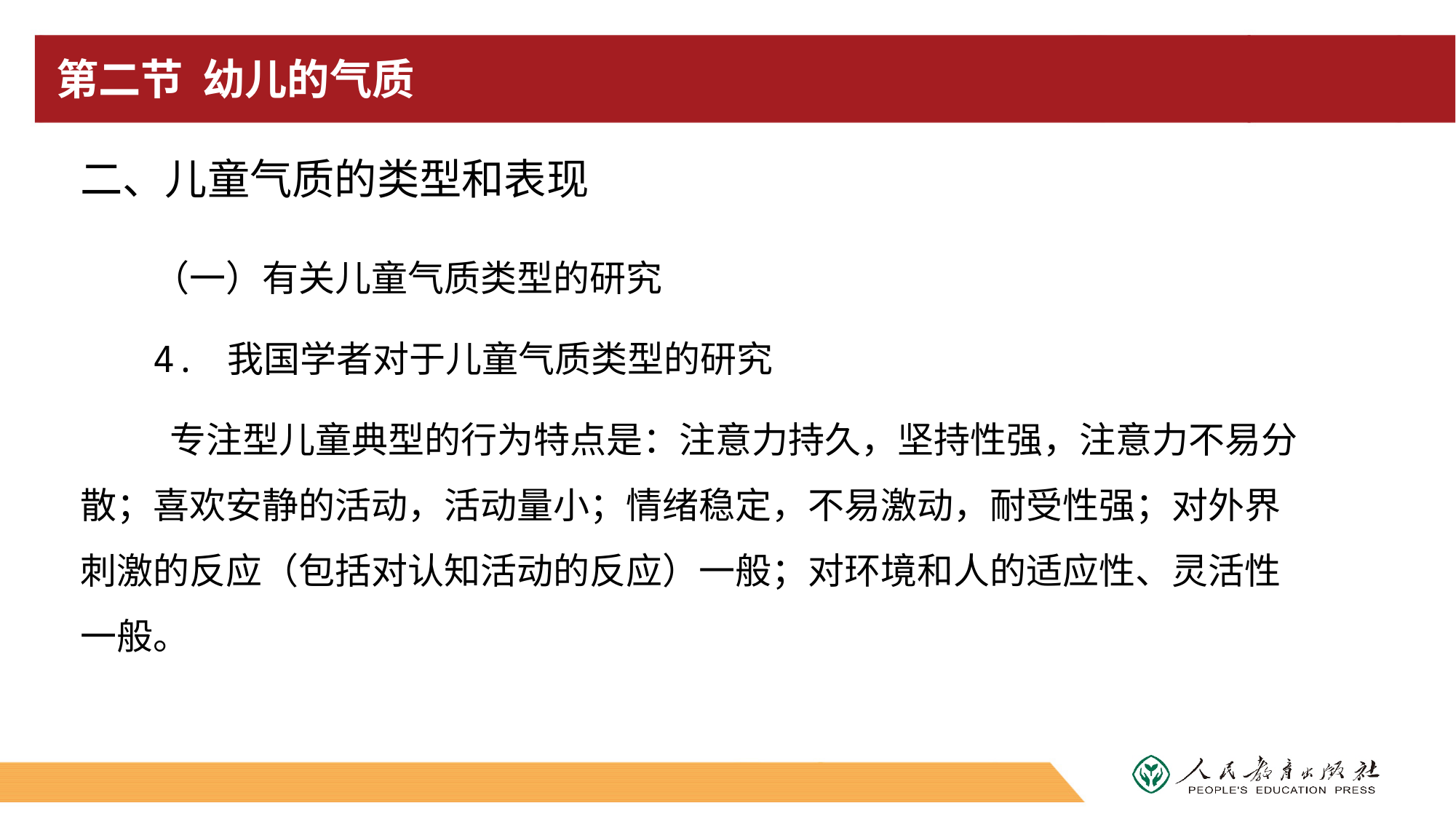

# 第二节  幼儿的气质
二、儿童气质的类型和表现
（一）有关儿童气质类型的研究
4. 我国学者对于儿童气质类型的研究
 专注型儿童典型的行为特点是：注意力持久，坚持性强，注意力不易分散；喜欢安静的活动，活动量小；情绪稳定，不易激动，耐受性强；对外界刺激的反应（包括对认知活动的反应）一般；对环境和人的适应性、灵活性一般。